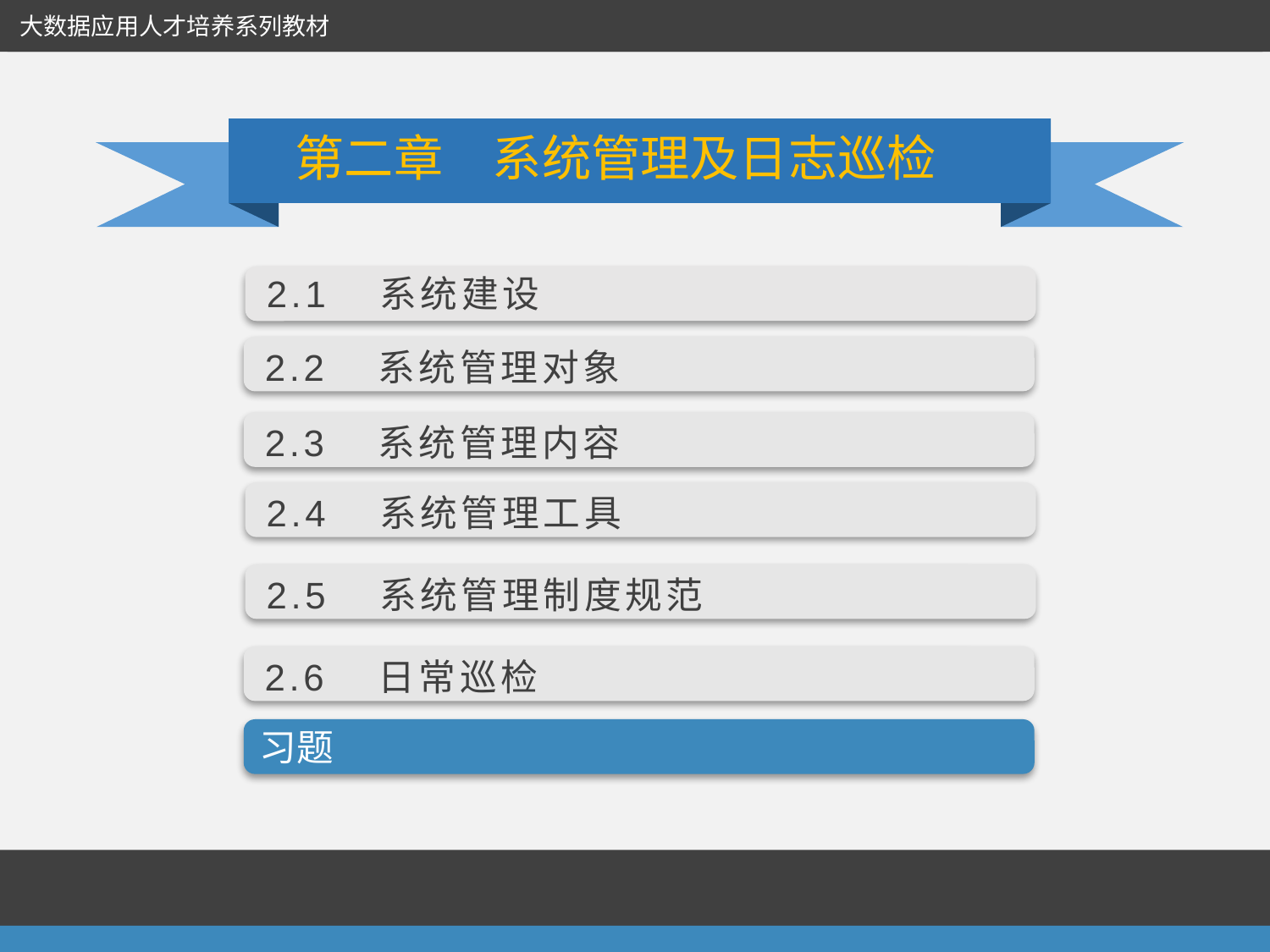

大数据应用人才培养系列教材

第二章　系统管理及日志巡检
2.1　系统建设

2.2　系统管理对象

2.3　系统管理内容

2.4　系统管理工具

2.5　系统管理制度规范

2.6　日常巡检
习题